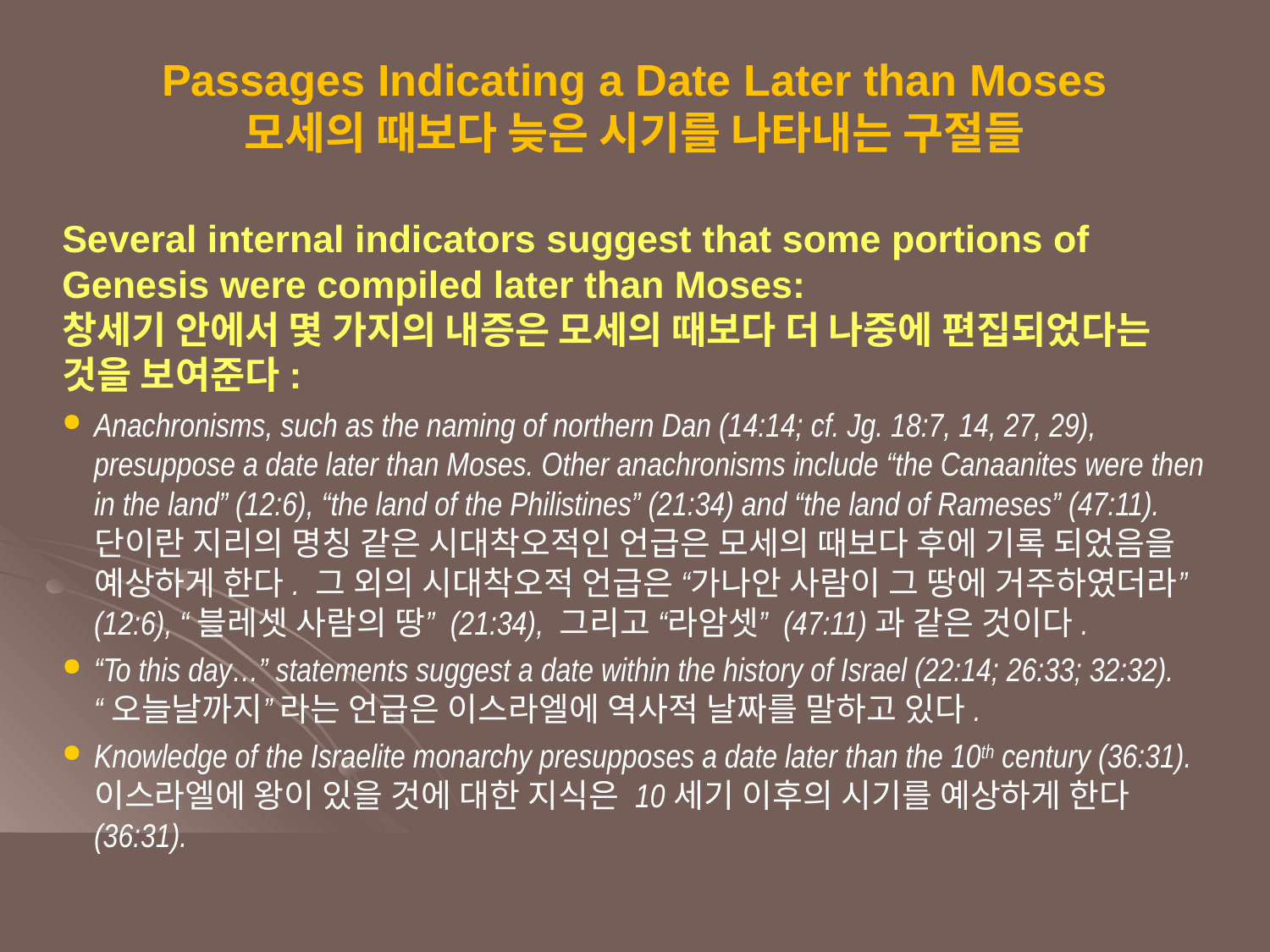

# Passages Indicating a Date Later than Moses 모세의 때보다 늦은 시기를 나타내는 구절들
Several internal indicators suggest that some portions of Genesis were compiled later than Moses:
창세기 안에서 몇 가지의 내증은 모세의 때보다 더 나중에 편집되었다는 것을 보여준다:
Anachronisms, such as the naming of northern Dan (14:14; cf. Jg. 18:7, 14, 27, 29), presuppose a date later than Moses. Other anachronisms include “the Canaanites were then in the land” (12:6), “the land of the Philistines” (21:34) and “the land of Rameses” (47:11).
단이란 지리의 명칭 같은 시대착오적인 언급은 모세의 때보다 후에 기록 되었음을 예상하게 한다. 그 외의 시대착오적 언급은 “가나안 사람이 그 땅에 거주하였더라” (12:6), “블레셋 사람의 땅” (21:34), 그리고 “라암셋” (47:11)과 같은 것이다.
“To this day…” statements suggest a date within the history of Israel (22:14; 26:33; 32:32).
“오늘날까지” 라는 언급은 이스라엘에 역사적 날짜를 말하고 있다.
Knowledge of the Israelite monarchy presupposes a date later than the 10th century (36:31).
이스라엘에 왕이 있을 것에 대한 지식은 10세기 이후의 시기를 예상하게 한다 (36:31).